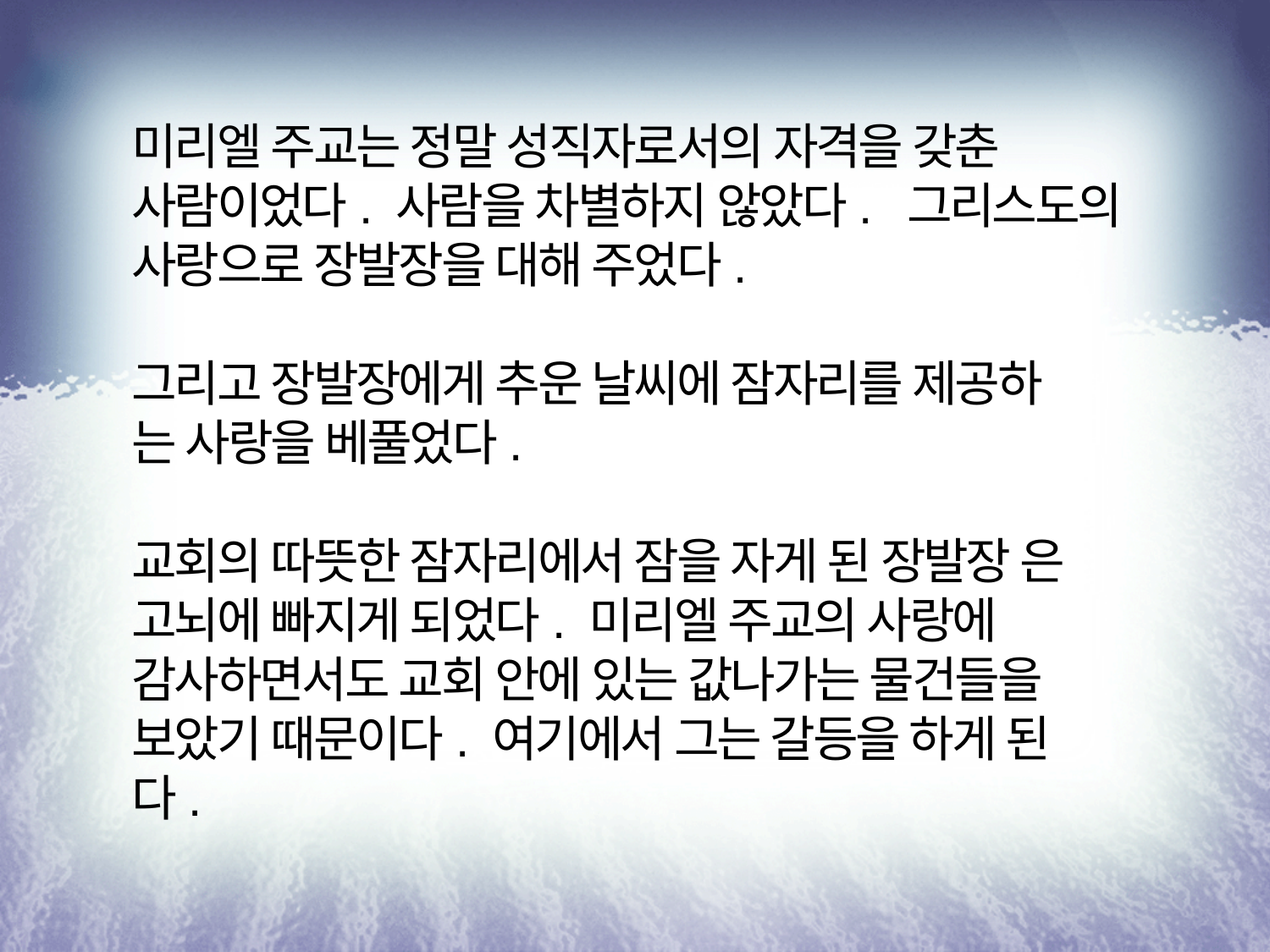

미리엘 주교는 정말 성직자로서의 자격을 갖춘
사람이었다. 사람을 차별하지 않았다.  그리스도의 사랑으로 장발장을 대해 주었다.

그리고 장발장에게 추운 날씨에 잠자리를 제공하
는 사랑을 베풀었다.

교회의 따뜻한 잠자리에서 잠을 자게 된 장발장 은 고뇌에 빠지게 되었다. 미리엘 주교의 사랑에 감사하면서도 교회 안에 있는 값나가는 물건들을 보았기 때문이다. 여기에서 그는 갈등을 하게 된
다.